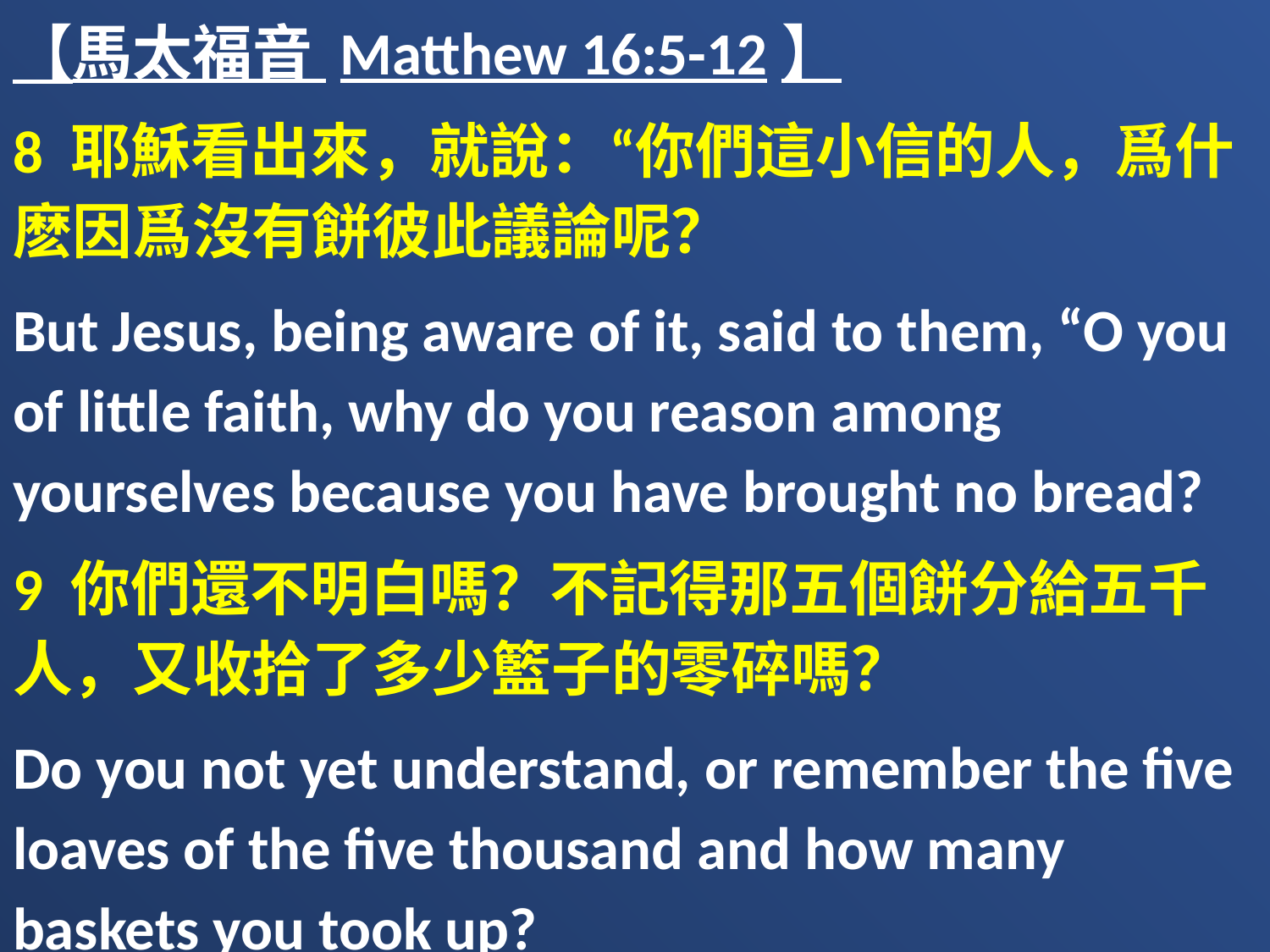

【馬太福音 Matthew 16:5-12】
8 耶穌看出來，就說：“你們這小信的人，爲什麽因爲沒有餅彼此議論呢？
But Jesus, being aware of it, said to them, “O you of little faith, why do you reason among yourselves because you have brought no bread?
9 你們還不明白嗎？不記得那五個餅分給五千人，又收拾了多少籃子的零碎嗎？
Do you not yet understand, or remember the five loaves of the five thousand and how many baskets you took up?